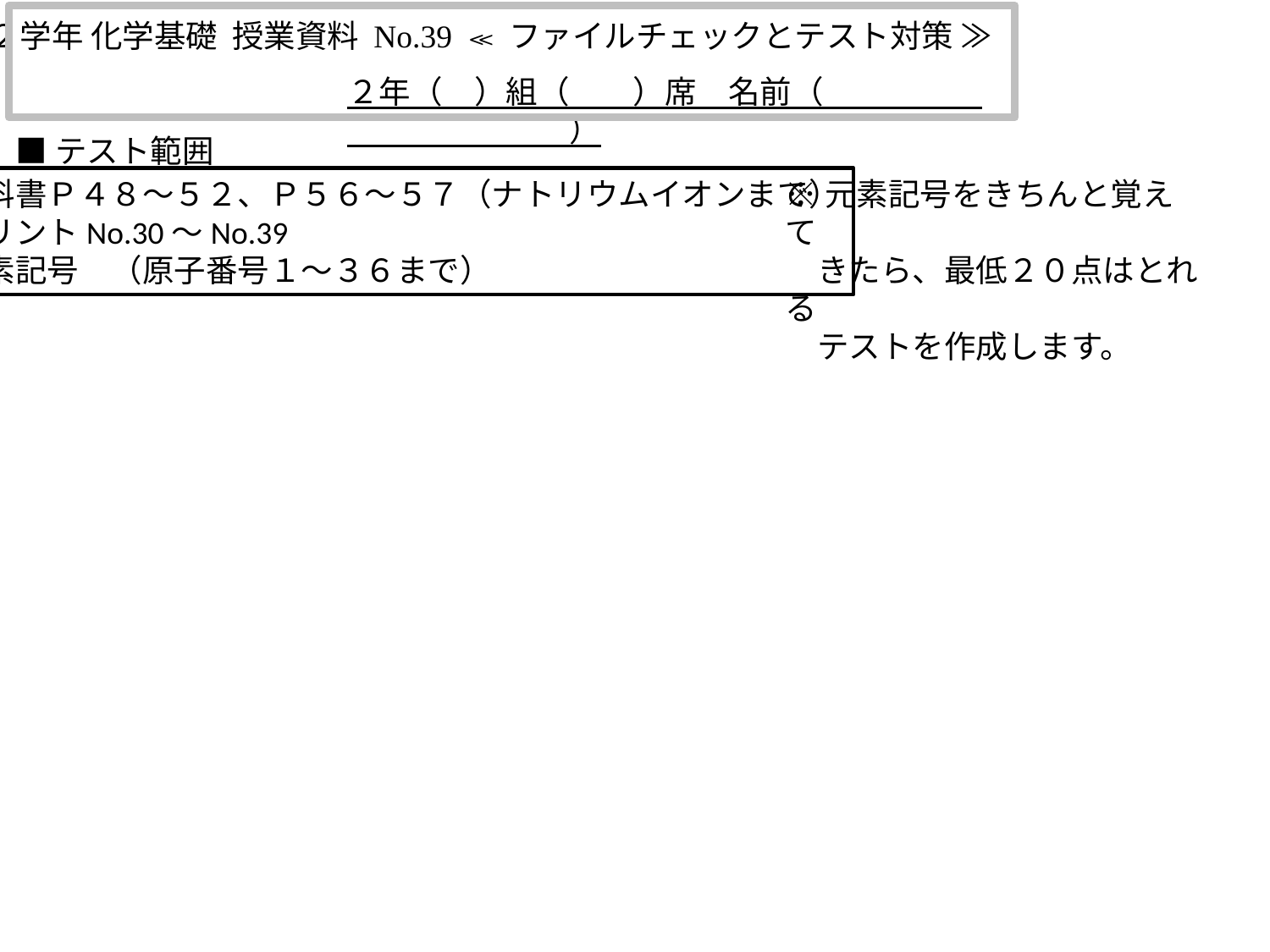

２学年 化学基礎  授業資料 No.39  ≪ ファイルチェックとテスト対策 ≫
２年（　）組（　　）席　名前（　　　　　　　　　　　　）
■テスト範囲
教科書Ｐ４８～５２、Ｐ５６～５７（ナトリウムイオンまで）
プリントNo.30～No.39
元素記号　（原子番号１～３６まで）
※元素記号をきちんと覚えて
　きたら、最低２０点はとれる
　テストを作成します。